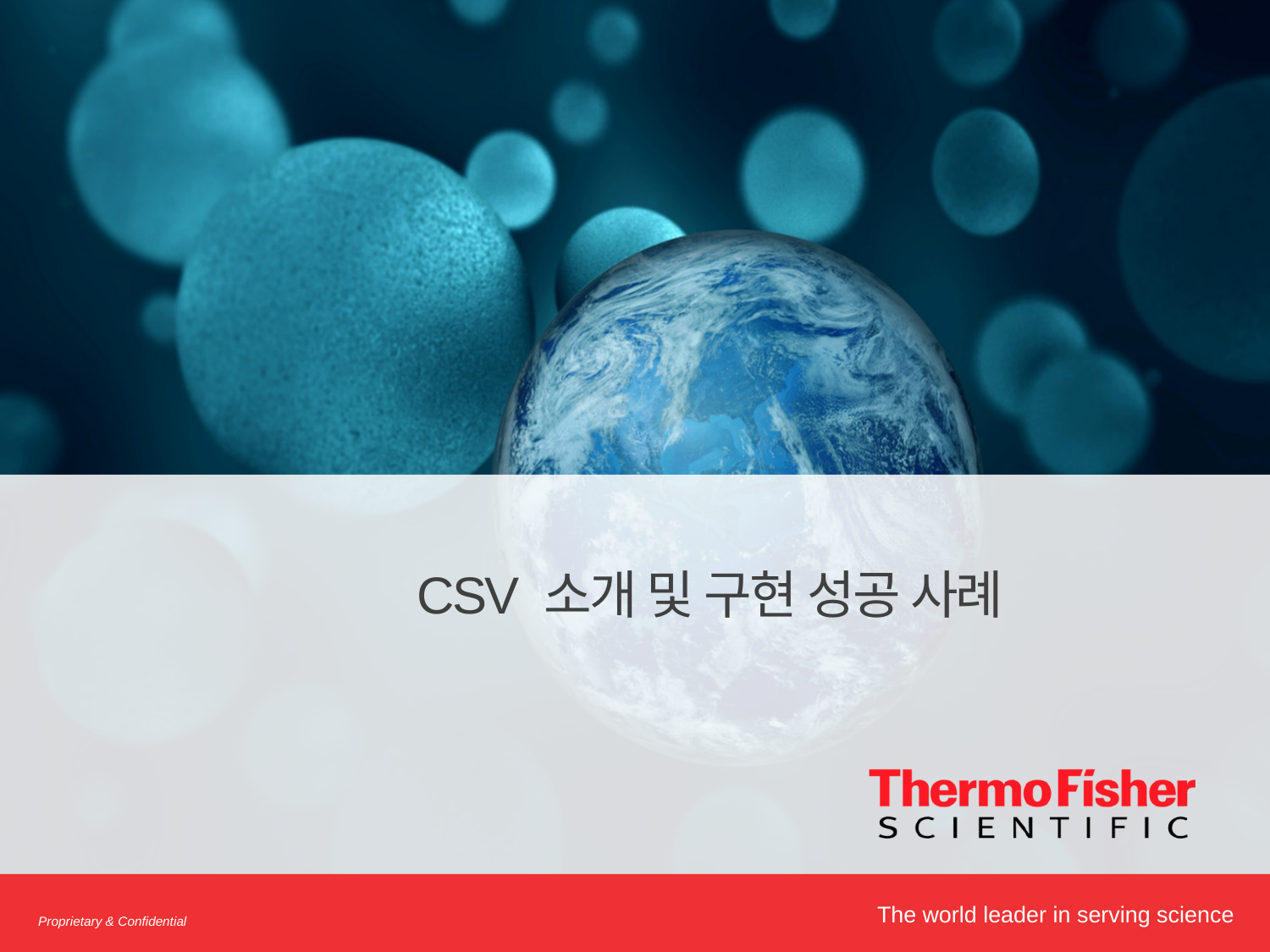

CSV 소개 및 구현 성공 사례
Proprietary & Confidential